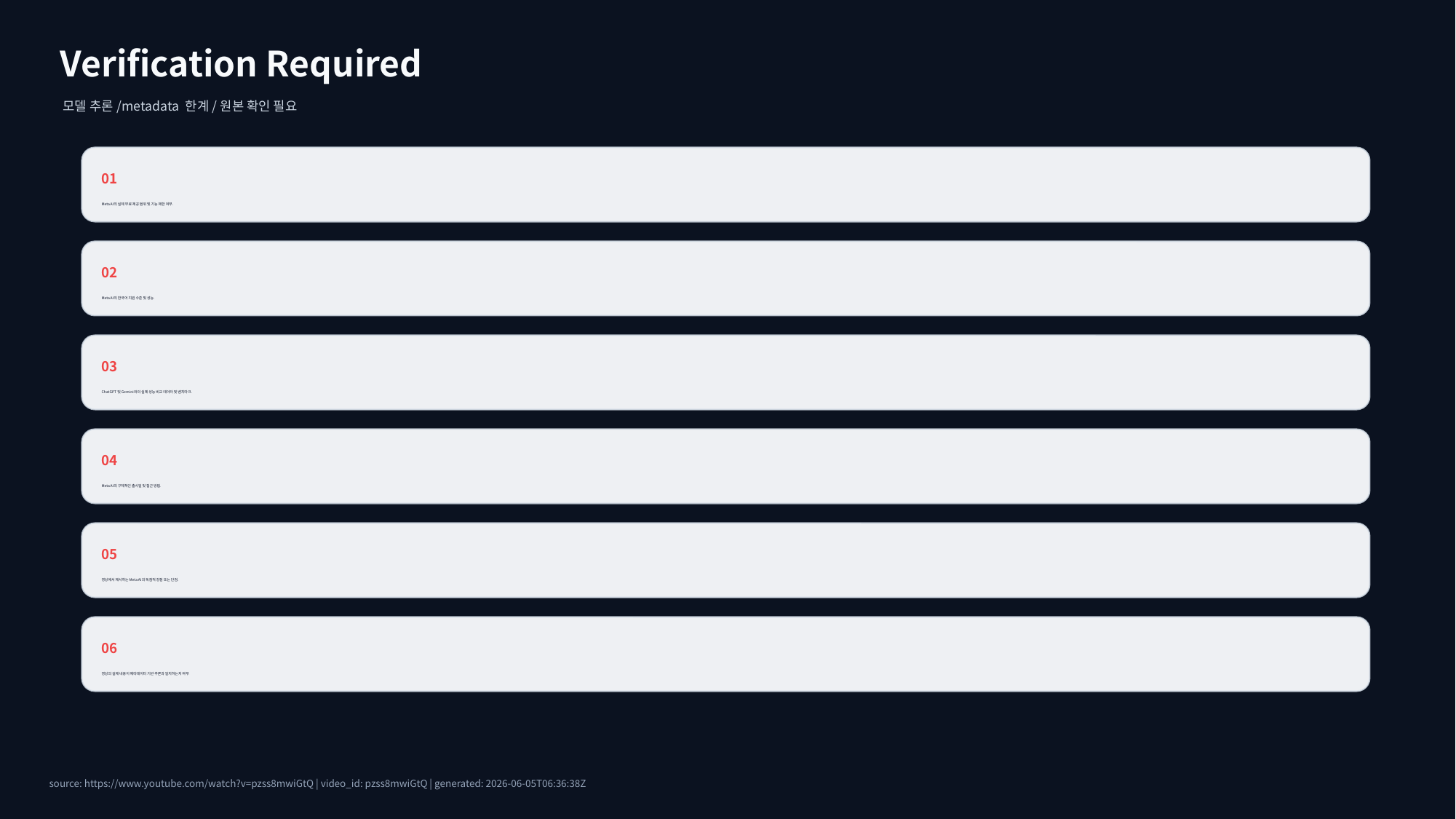

Verification Required
모델 추론/metadata 한계/원본 확인 필요

01
Meta AI의 실제 무료 제공 범위 및 기능 제한 여부.

02
Meta AI의 한국어 지원 수준 및 성능.

03
ChatGPT 및 Gemini와의 실제 성능 비교 데이터 및 벤치마크.

04
Meta AI의 구체적인 출시일 및 접근 방법.

05
영상에서 제시하는 Meta AI의 독점적 장점 또는 단점.

06
영상의 실제 내용이 메타데이터 기반 추론과 일치하는지 여부.
source: https://www.youtube.com/watch?v=pzss8mwiGtQ | video_id: pzss8mwiGtQ | generated: 2026-06-05T06:36:38Z